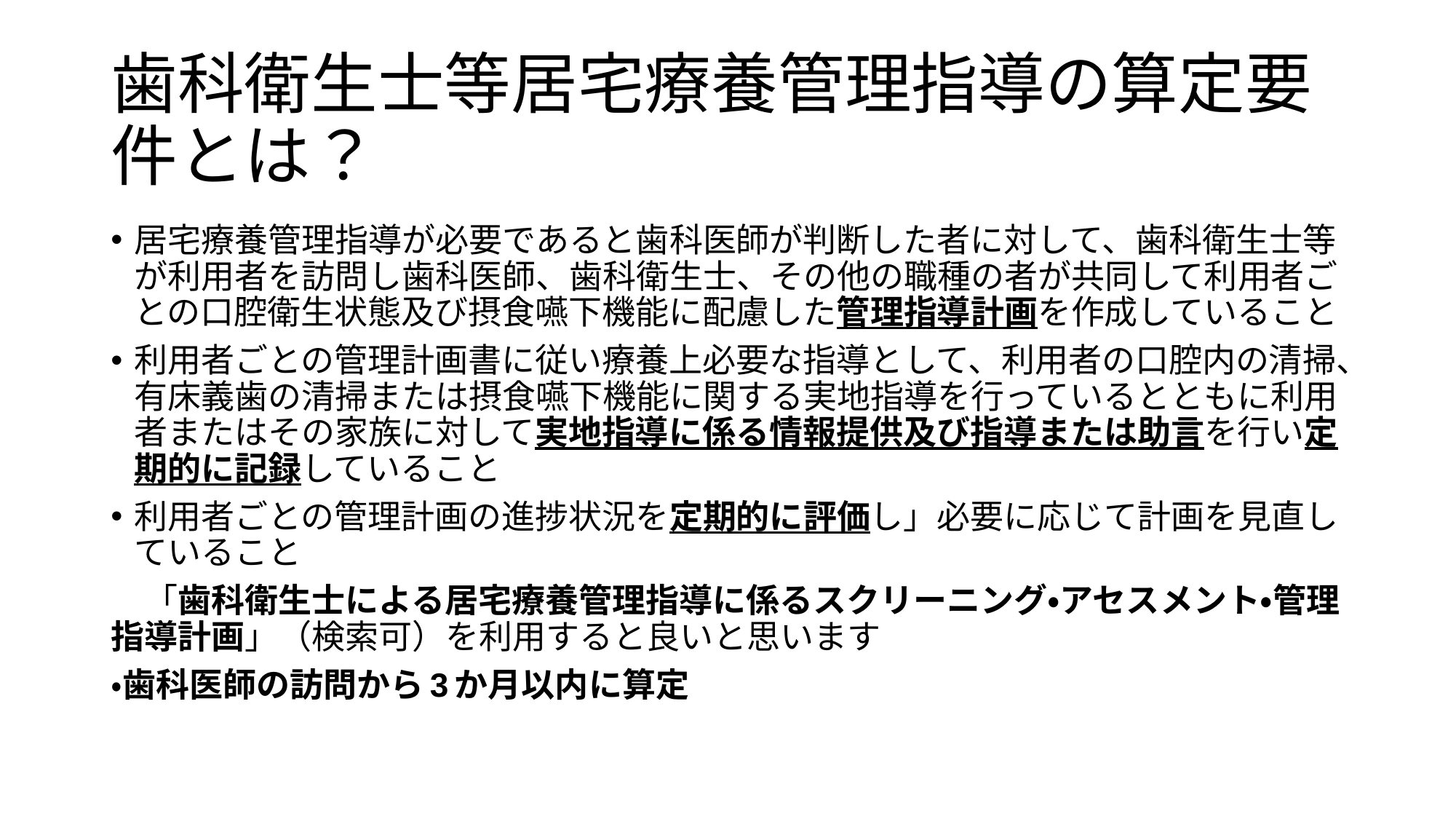

# 歯科衛生士等居宅療養管理指導の算定要件とは？
居宅療養管理指導が必要であると歯科医師が判断した者に対して、歯科衛生士等が利用者を訪問し歯科医師、歯科衛生士、その他の職種の者が共同して利用者ごとの口腔衛生状態及び摂食嚥下機能に配慮した管理指導計画を作成していること
利用者ごとの管理計画書に従い療養上必要な指導として、利用者の口腔内の清掃、有床義歯の清掃または摂食嚥下機能に関する実地指導を行っているとともに利用者またはその家族に対して実地指導に係る情報提供及び指導または助言を行い定期的に記録していること
利用者ごとの管理計画の進捗状況を定期的に評価し」必要に応じて計画を見直していること
　「歯科衛生士による居宅療養管理指導に係るスクリーニング・アセスメント・管理指導計画」（検索可）を利用すると良いと思います
・歯科医師の訪問から3か月以内に算定